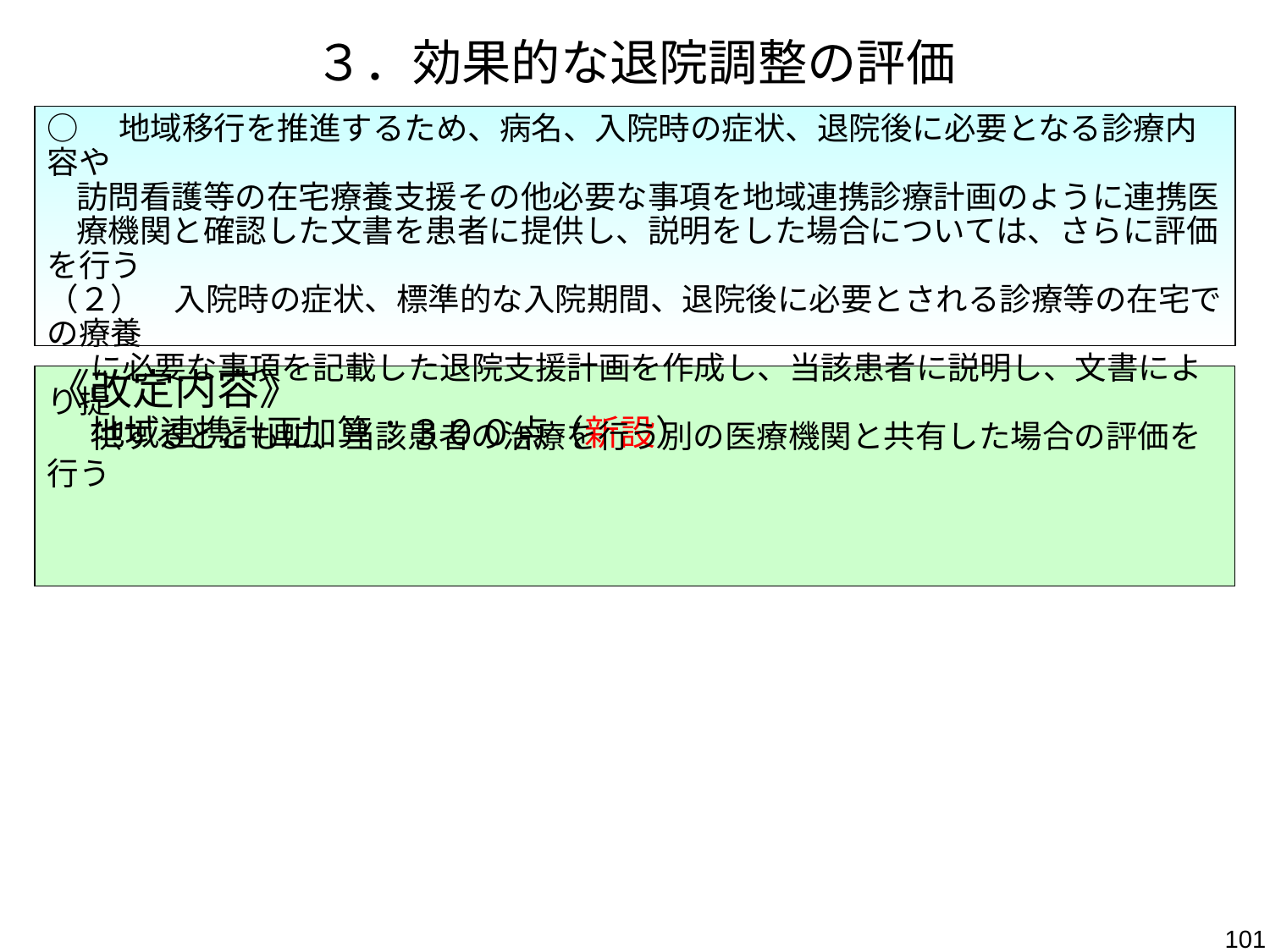

３．効果的な退院調整の評価
○　地域移行を推進するため、病名、入院時の症状、退院後に必要となる診療内容や
   訪問看護等の在宅療養支援その他必要な事項を地域連携診療計画のように連携医
   療機関と確認した文書を患者に提供し、説明をした場合については、さらに評価を行う
（２）　入院時の症状、標準的な入院期間、退院後に必要とされる診療等の在宅での療養
     に必要な事項を記載した退院支援計画を作成し、当該患者に説明し、文書により提
     供するとともに、当該患者の治療を行う別の医療機関と共有した場合の評価を行う

《改定内容》
　地域連携計画加算：３００点（新設）

101